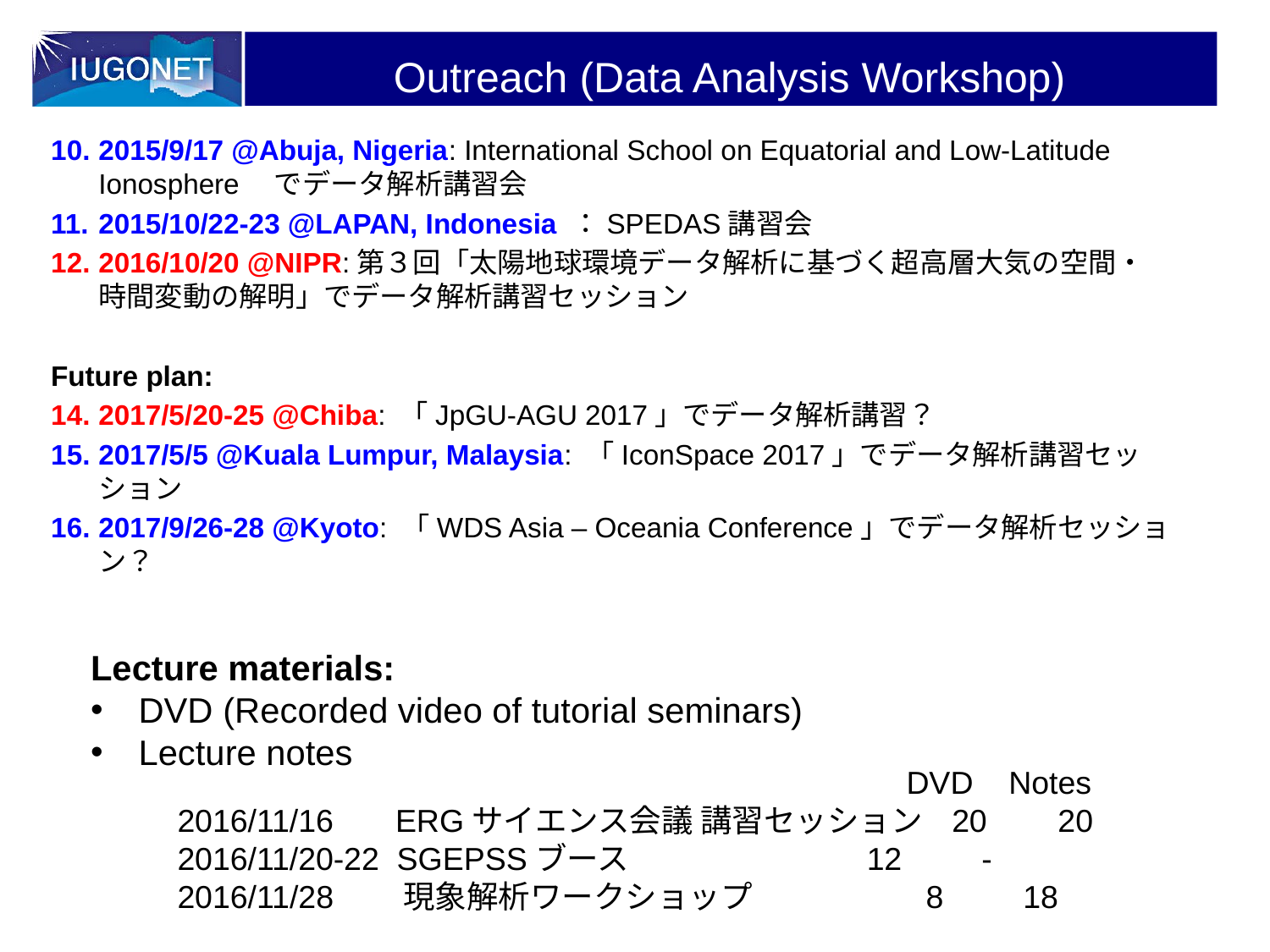

# Outreach (Data Analysis Workshop)
2015/9/17 @Abuja, Nigeria: International School on Equatorial and Low-Latitude Ionosphere　でデータ解析講習会
2015/10/22-23 @LAPAN, Indonesia ：SPEDAS講習会
2016/10/20 @NIPR:第３回「太陽地球環境データ解析に基づく超高層大気の空間・時間変動の解明」でデータ解析講習セッション

Future plan:
2017/5/20-25 @Chiba: 「JpGU-AGU 2017」でデータ解析講習？
2017/5/5 @Kuala Lumpur, Malaysia: 「IconSpace 2017」でデータ解析講習セッション
2017/9/26-28 @Kyoto: 「WDS Asia – Oceania Conference」でデータ解析セッション？
Lecture materials:
DVD (Recorded video of tutorial seminars)
Lecture notes
                                                                                  DVD    Notes
2016/11/16       ERGサイエンス会議 講習セッション   20        20
2016/11/20-22  SGEPSSブース                                12         -
2016/11/28       現象解析ワークショップ                       8         18